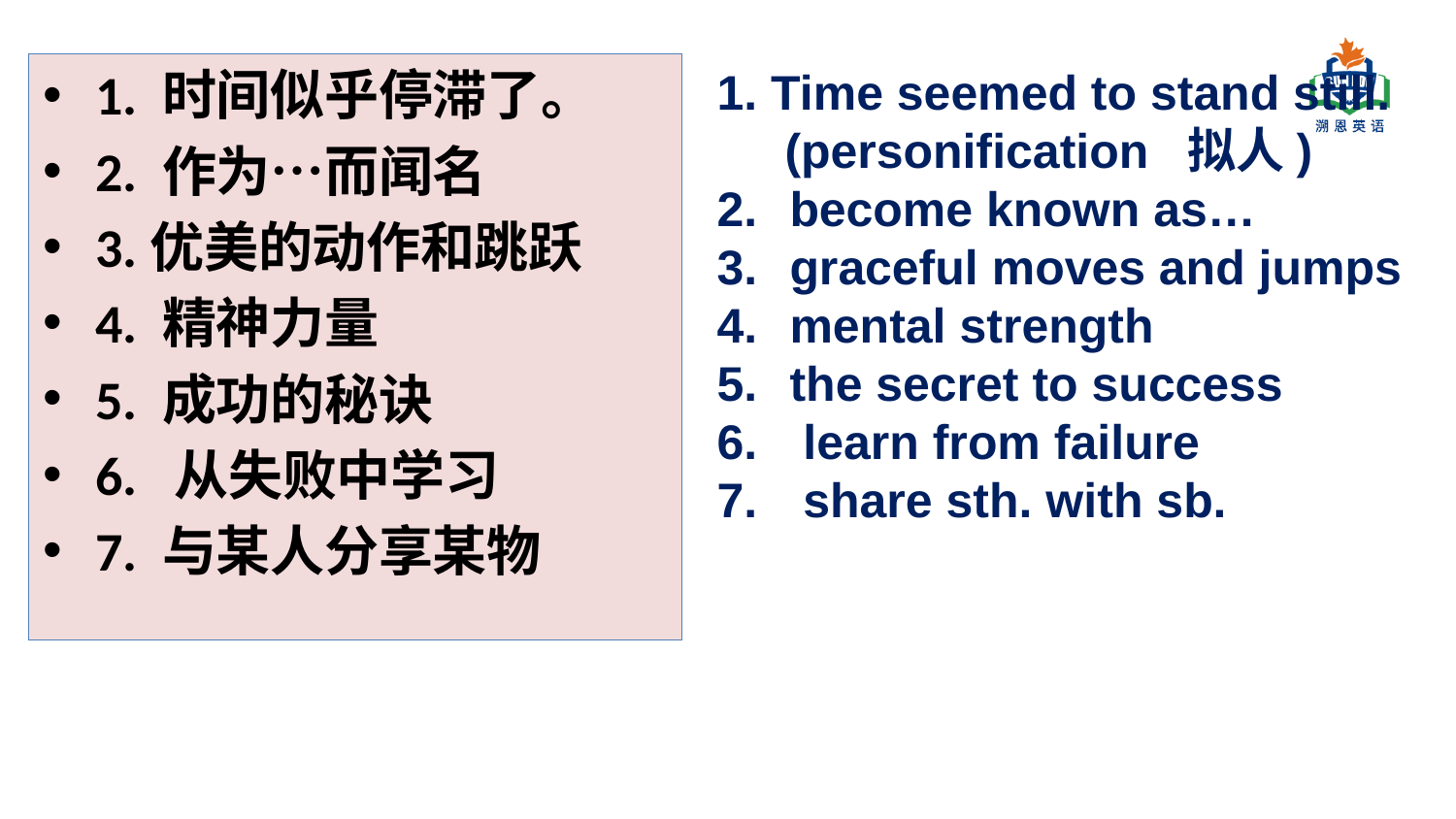

1. 时间似乎停滞了。
2. 作为…而闻名
3.优美的动作和跳跃
4. 精神力量
5. 成功的秘诀
6.  从失败中学习
7. 与某人分享某物

1. Time seemed to stand still.
     (personification  拟人)
become known as…
graceful moves and jumps
mental strength
the secret to success
 learn from failure
 share sth. with sb.